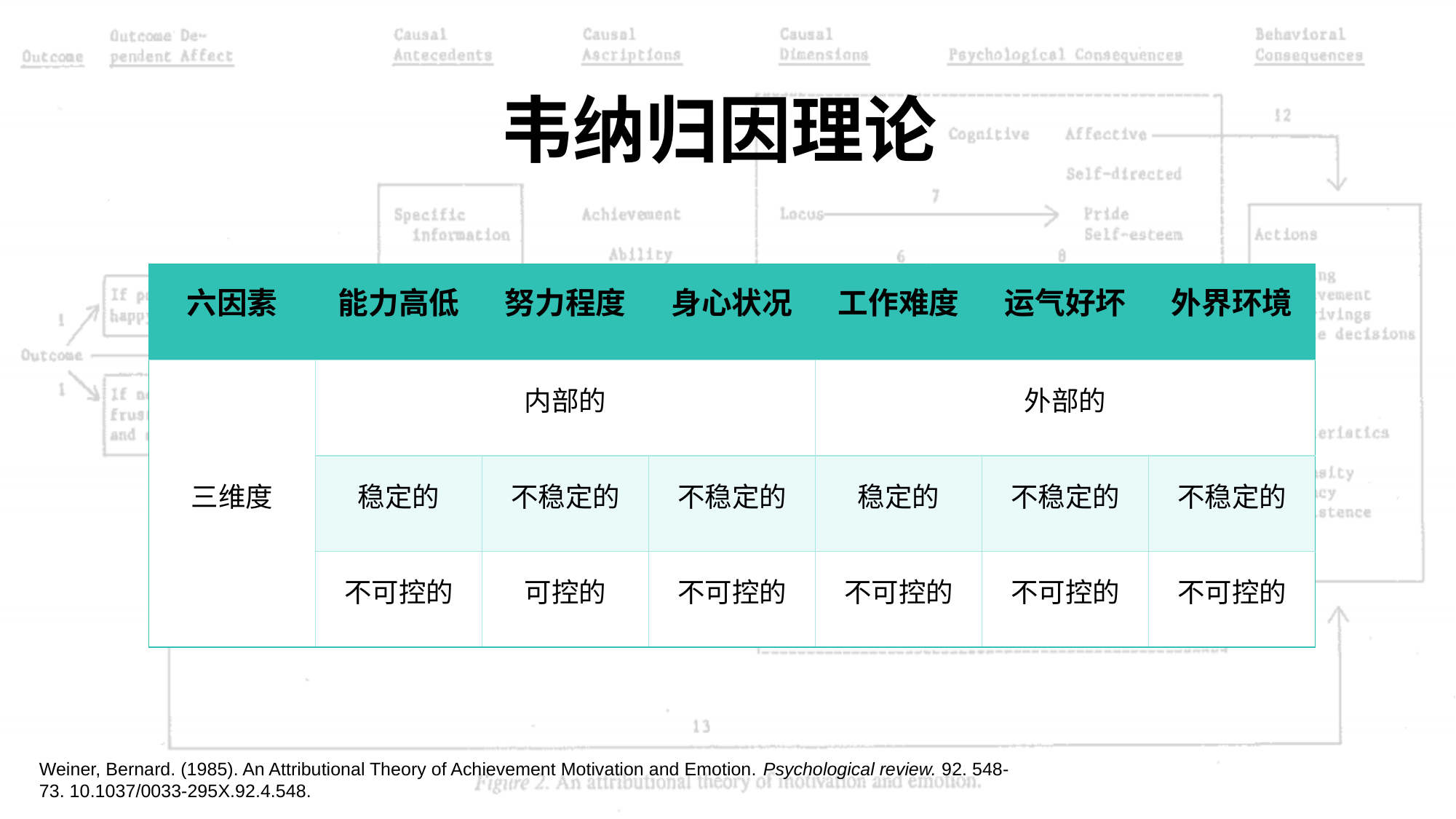

韦纳归因理论
| 六因素 | 能力高低 | 努力程度 | 身心状况 | 工作难度 | 运气好坏 | 外界环境 |
| --- | --- | --- | --- | --- | --- | --- |
| 三维度 | 内部的 |  |  | 外部的 |  |  |
|  | 稳定的 | 不稳定的 | 不稳定的 | 稳定的 | 不稳定的 | 不稳定的 |
|  | 不可控的 | 可控的 | 不可控的 | 不可控的 | 不可控的 | 不可控的 |
Weiner, Bernard. (1985). An Attributional Theory of Achievement Motivation and Emotion. Psychological review. 92. 548-73. 10.1037/0033-295X.92.4.548.